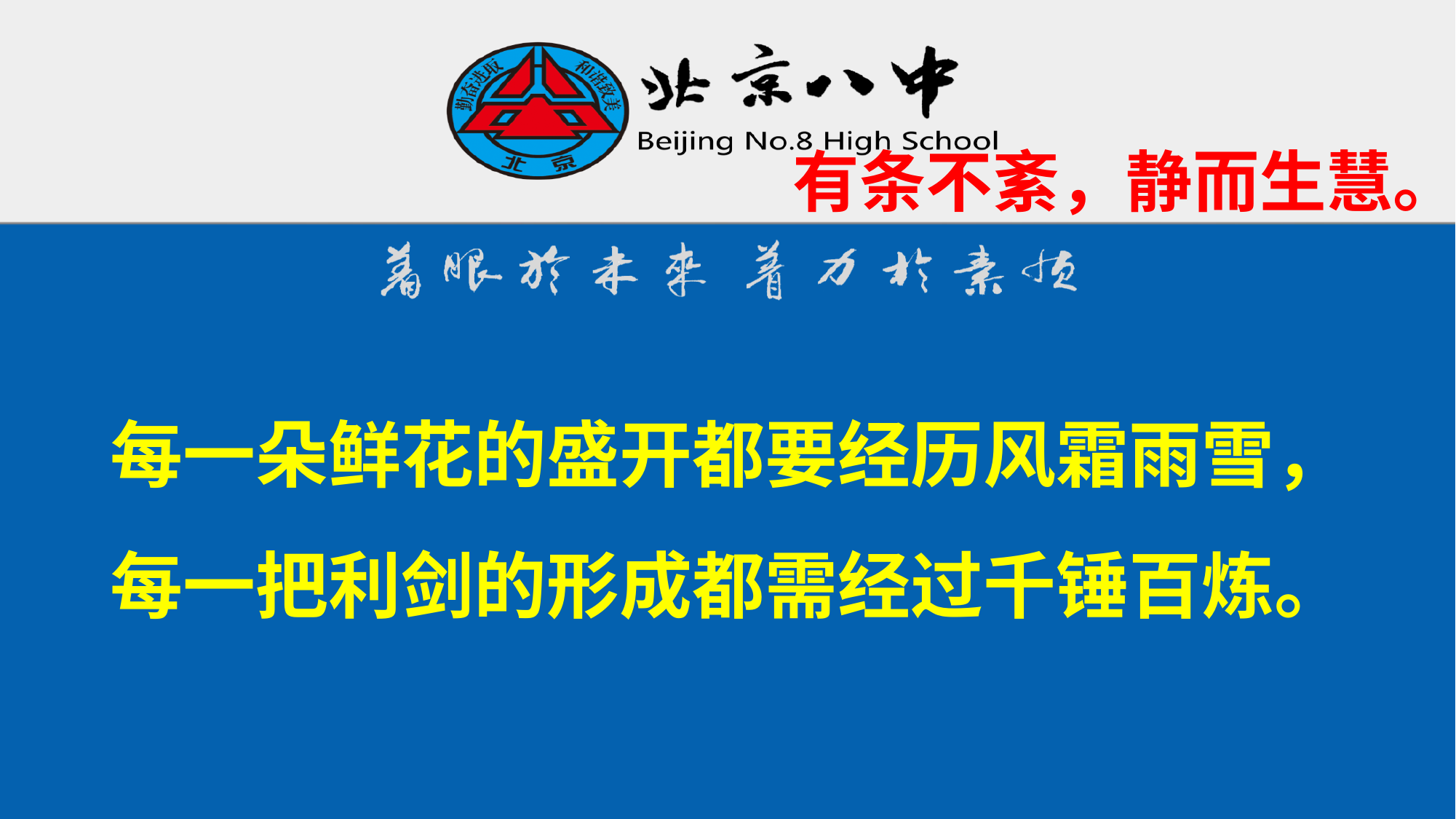

有条不紊，静而生慧。
每一朵鲜花的盛开都要经历风霜雨雪，
每一把利剑的形成都需经过千锤百炼。